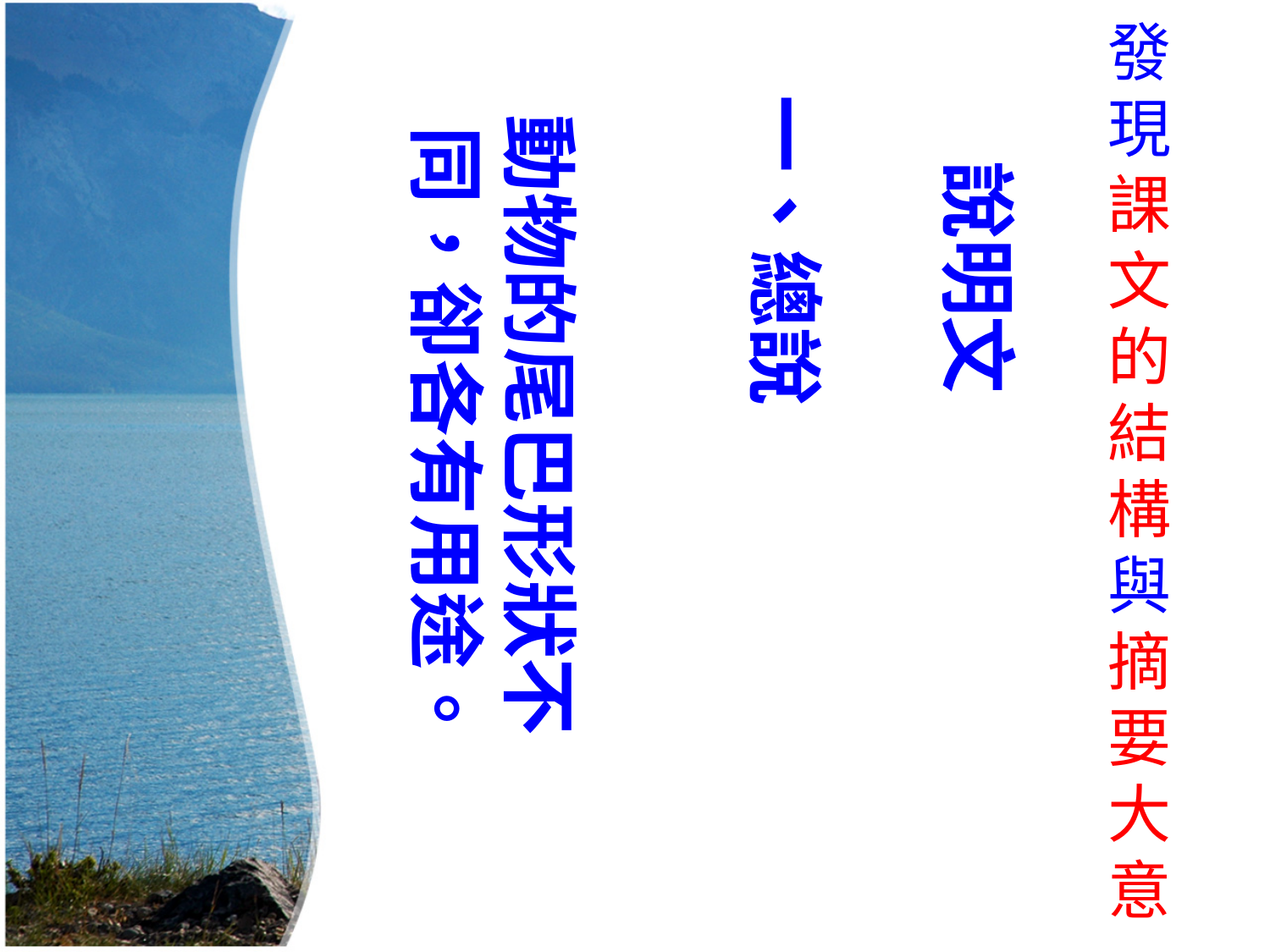

說明文
發現課文的結構與摘要大意
 動物的尾巴形狀不同，卻各有用途。
一、總說